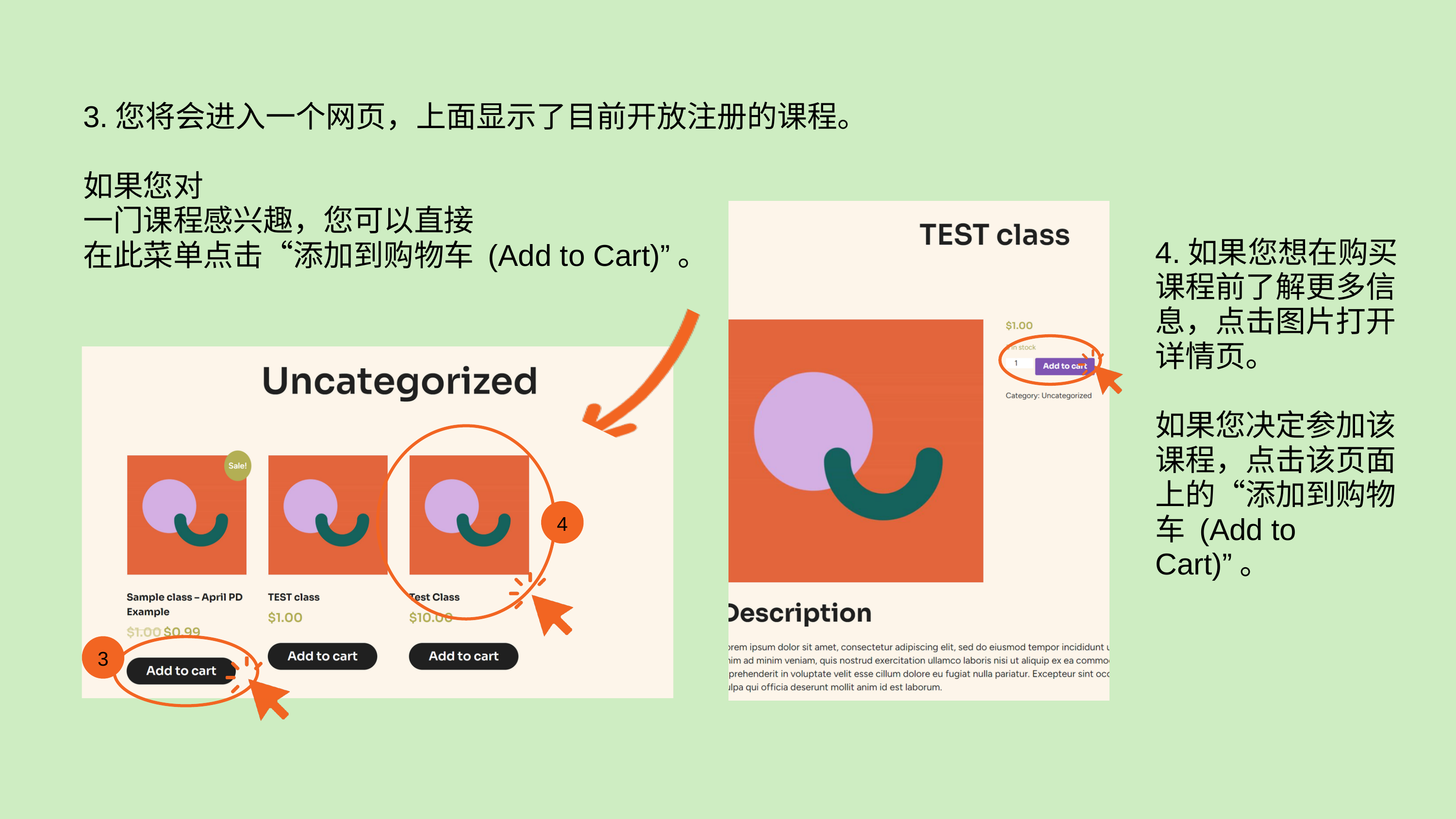

3.您将会进入一个网页，上面显示了目前开放注册的课程。

如果您对
一门课程感兴趣，您可以直接
在此菜单点击“添加到购物车 (Add to Cart)”。

4.如果您想在购买课程前了解更多信息，点击图片打开详情页。

如果您决定参加该课程，点击该页面上的“添加到购物车 (Add to Cart)”。

4

3